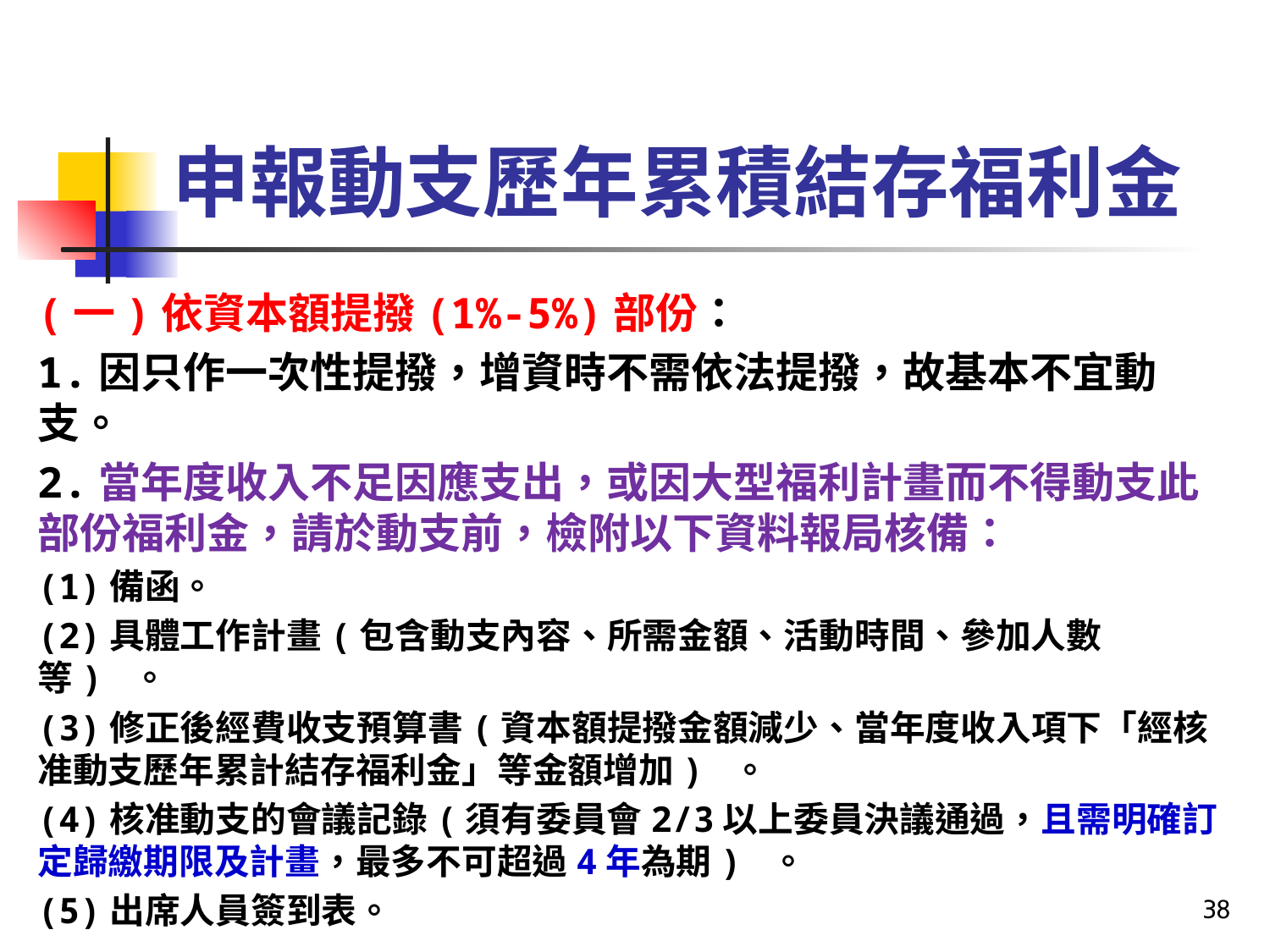

# 申報動支歷年累積結存福利金
(一)依資本額提撥(1%-5%)部份：
1.因只作一次性提撥，增資時不需依法提撥，故基本不宜動支。
2.當年度收入不足因應支出，或因大型福利計畫而不得動支此部份福利金，請於動支前，檢附以下資料報局核備：
(1)備函。
(2)具體工作計畫(包含動支內容、所需金額、活動時間、參加人數等) 。
(3)修正後經費收支預算書(資本額提撥金額減少、當年度收入項下「經核准動支歷年累計結存福利金」等金額增加) 。
(4)核准動支的會議記錄(須有委員會2/3以上委員決議通過，且需明確訂定歸繳期限及計畫，最多不可超過4年為期) 。
(5)出席人員簽到表。
38